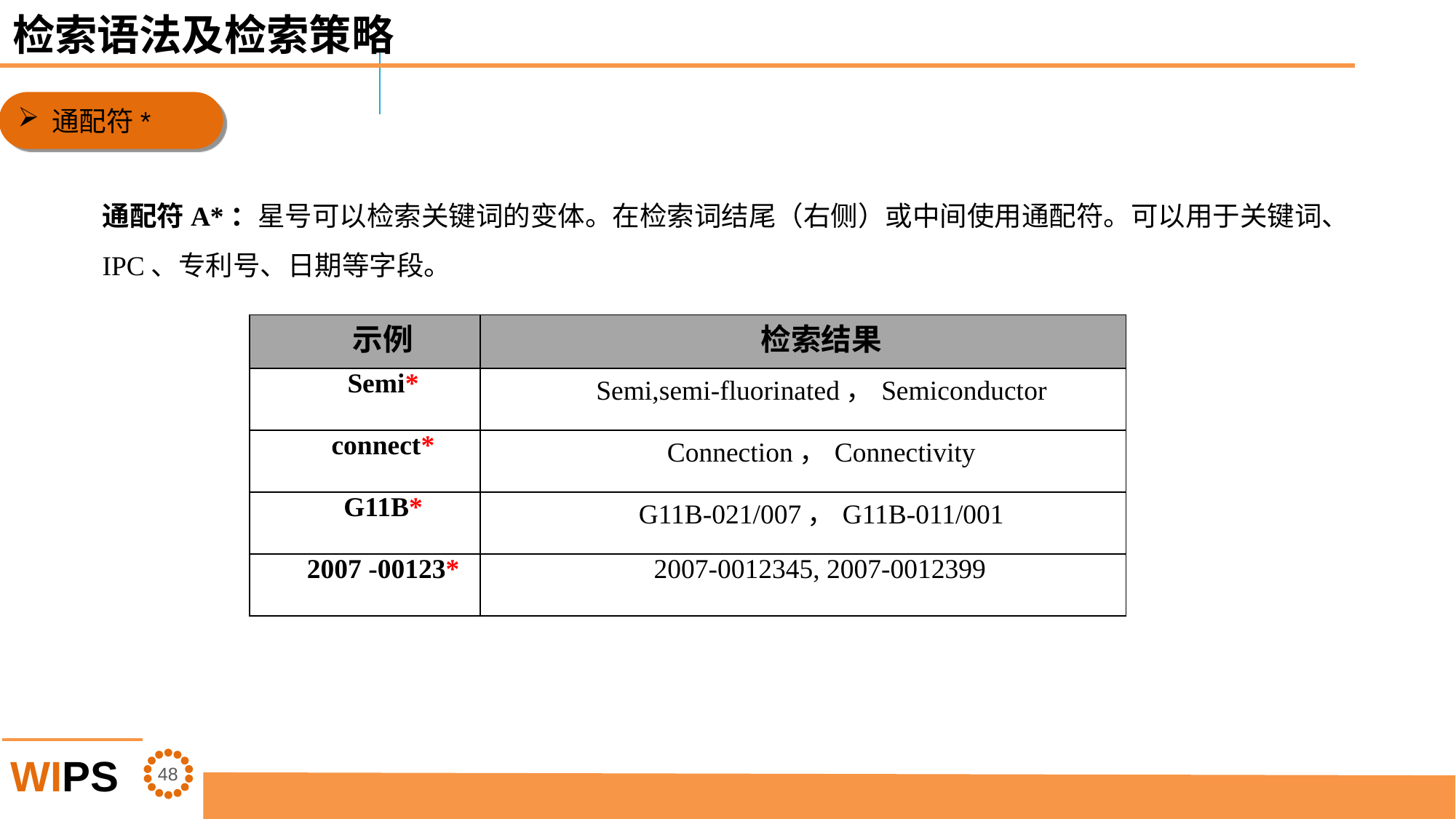

检索语法及检索策略
通配符*
通配符A*：星号可以检索关键词的变体。在检索词结尾（右侧）或中间使用通配符。可以用于关键词、IPC、专利号、日期等字段。
| 示例 | 检索结果 |
| --- | --- |
| Semi\* | Semi,semi-fluorinated，Semiconductor |
| connect\* | Connection，Connectivity |
| G11B\* | G11B-021/007，G11B-011/001 |
| 2007 -00123\* | 2007-0012345, 2007-0012399 |
48